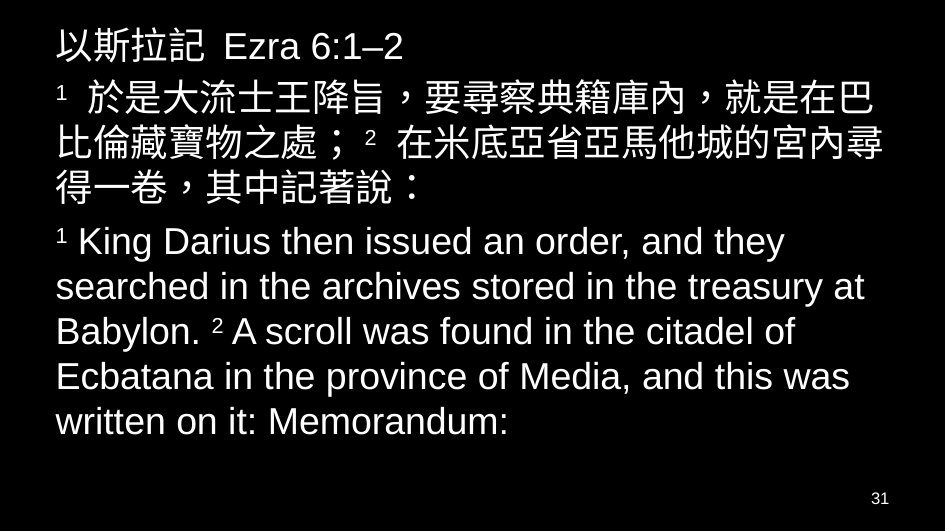

以斯拉記 Ezra 6:1–2
1 於是大流士王降旨，要尋察典籍庫內，就是在巴比倫藏寶物之處；2 在米底亞省亞馬他城的宮內尋得一卷，其中記著說：
1 King Darius then issued an order, and they searched in the archives stored in the treasury at Babylon. 2 A scroll was found in the citadel of Ecbatana in the province of Media, and this was written on it: Memorandum:

31